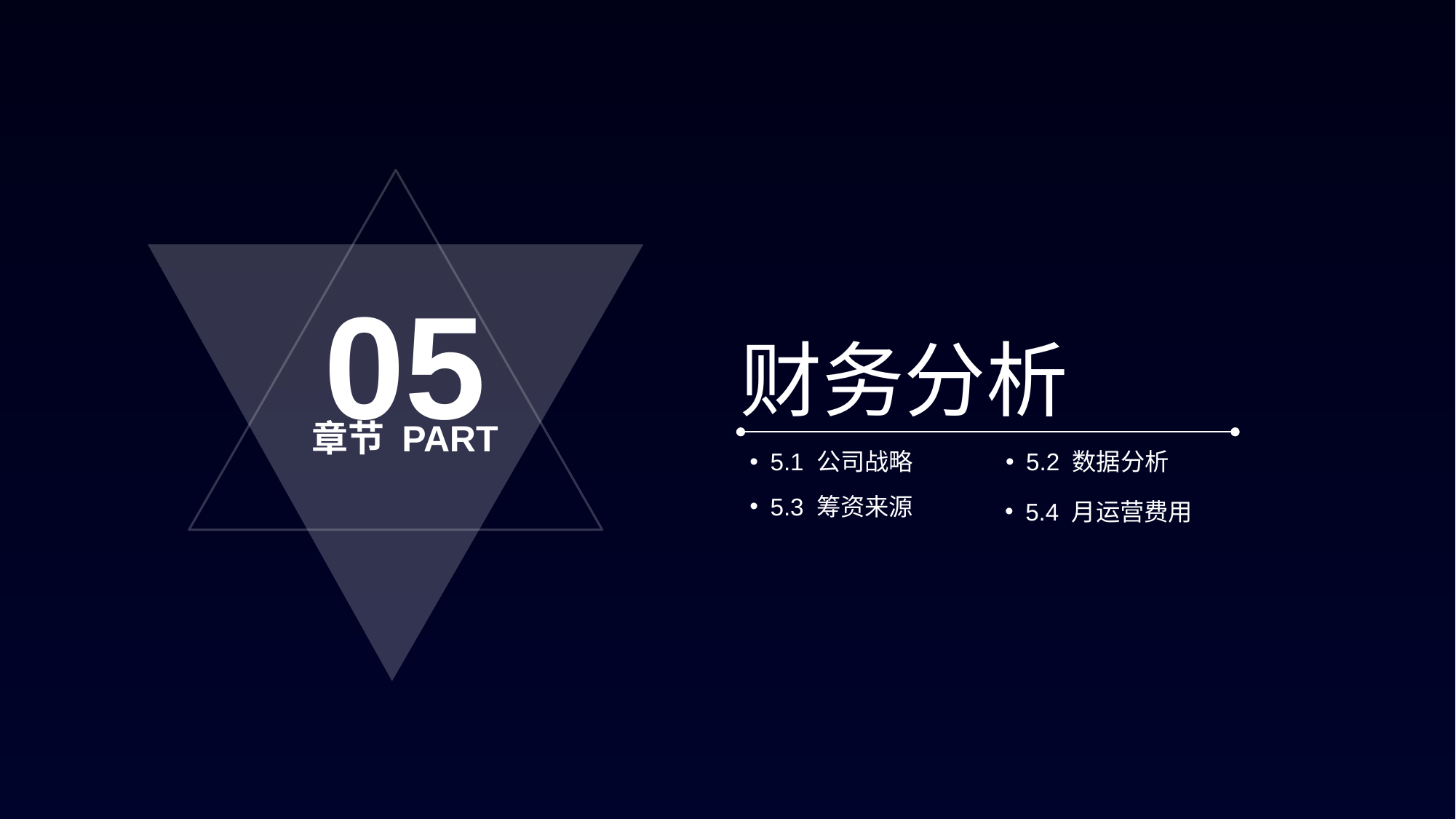

05
章节 PART
财务分析
5.1 公司战略
5.2 数据分析
5.3 筹资来源
5.4 月运营费用